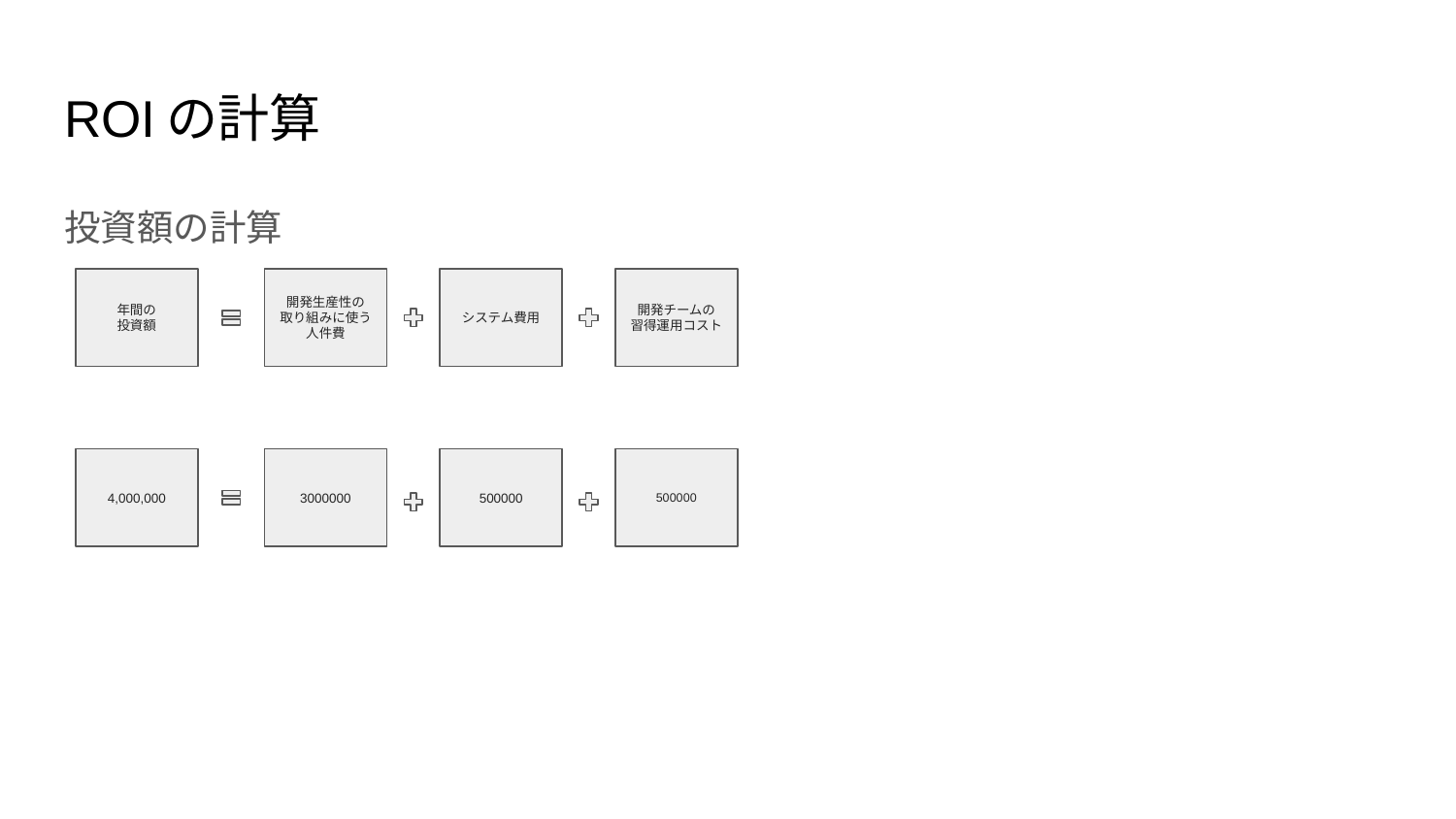

# ROIの計算
投資額の計算
年間の
投資額
開発生産性の
取り組みに使う
人件費
システム費用
開発チームの
習得運用コスト

4,000,000
3000000
500000
500000